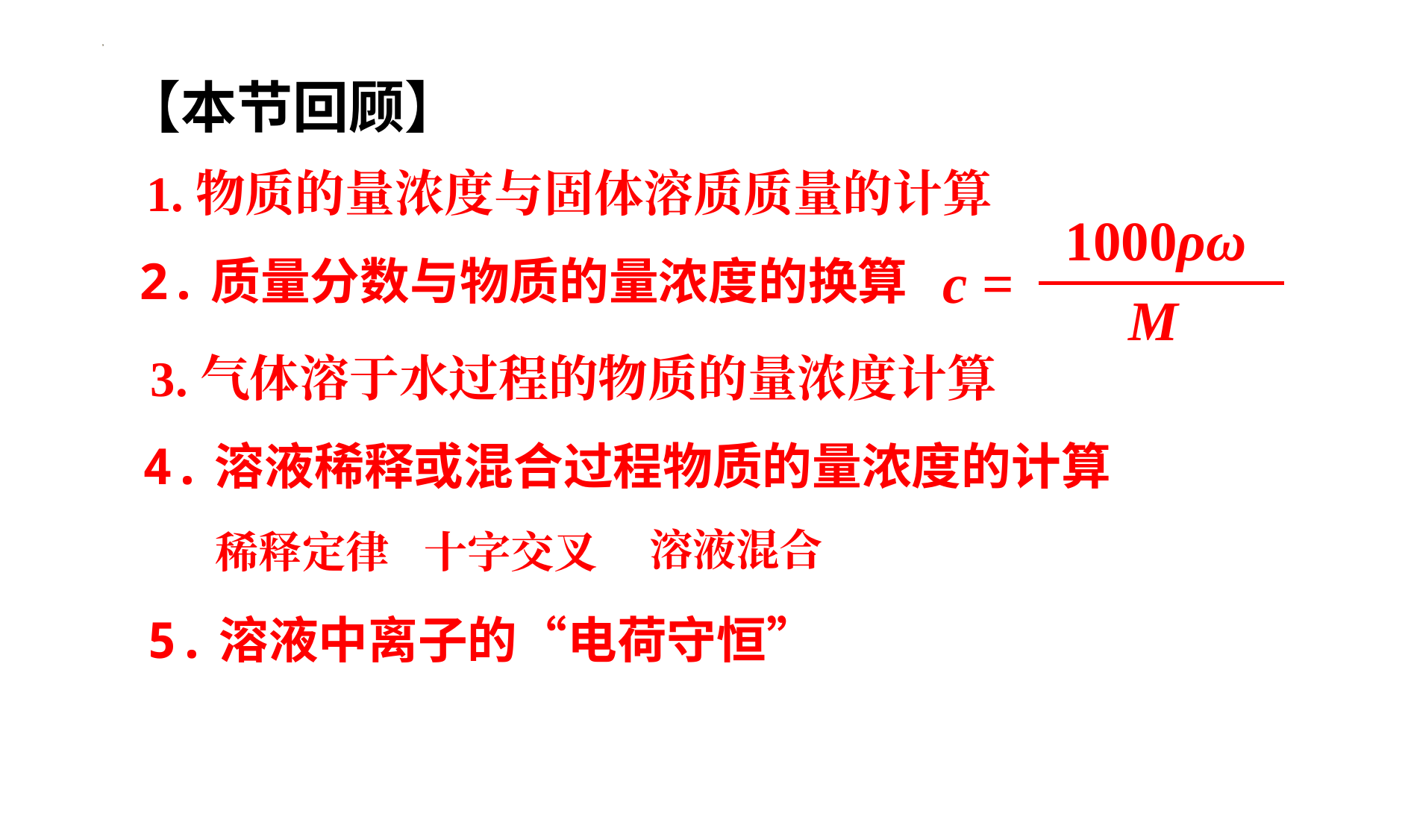

【本节回顾】
1.物质的量浓度与固体溶质质量的计算
1000ρω
M
c =
2.质量分数与物质的量浓度的换算
3.气体溶于水过程的物质的量浓度计算
4.溶液稀释或混合过程物质的量浓度的计算
溶液混合
稀释定律
十字交叉
5.溶液中离子的“电荷守恒”